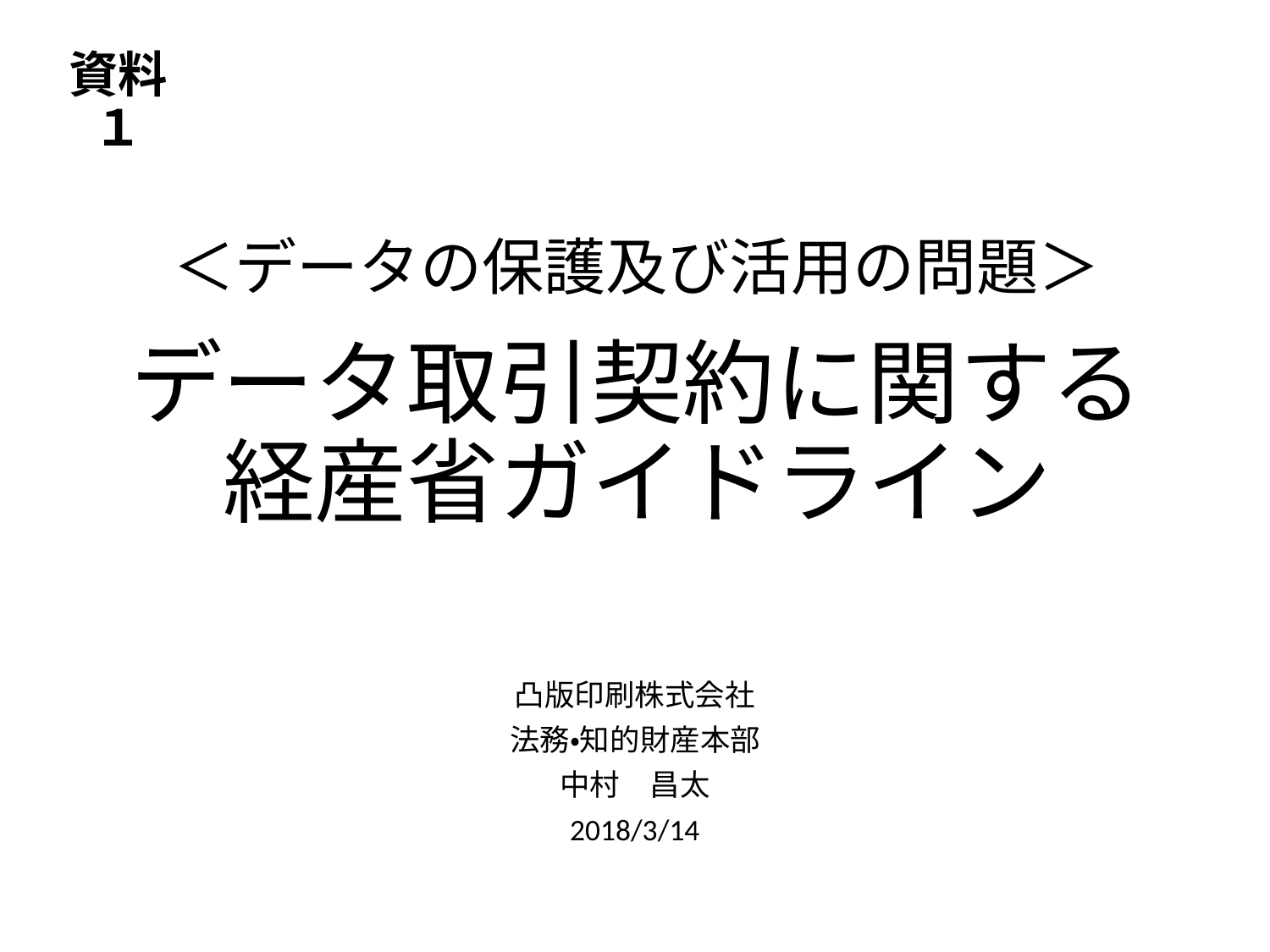

資料１
# ＜データの保護及び活用の問題＞ データ取引契約に関する 経産省ガイドライン

凸版印刷株式会社
法務・知的財産本部
中村　昌太
2018/3/14